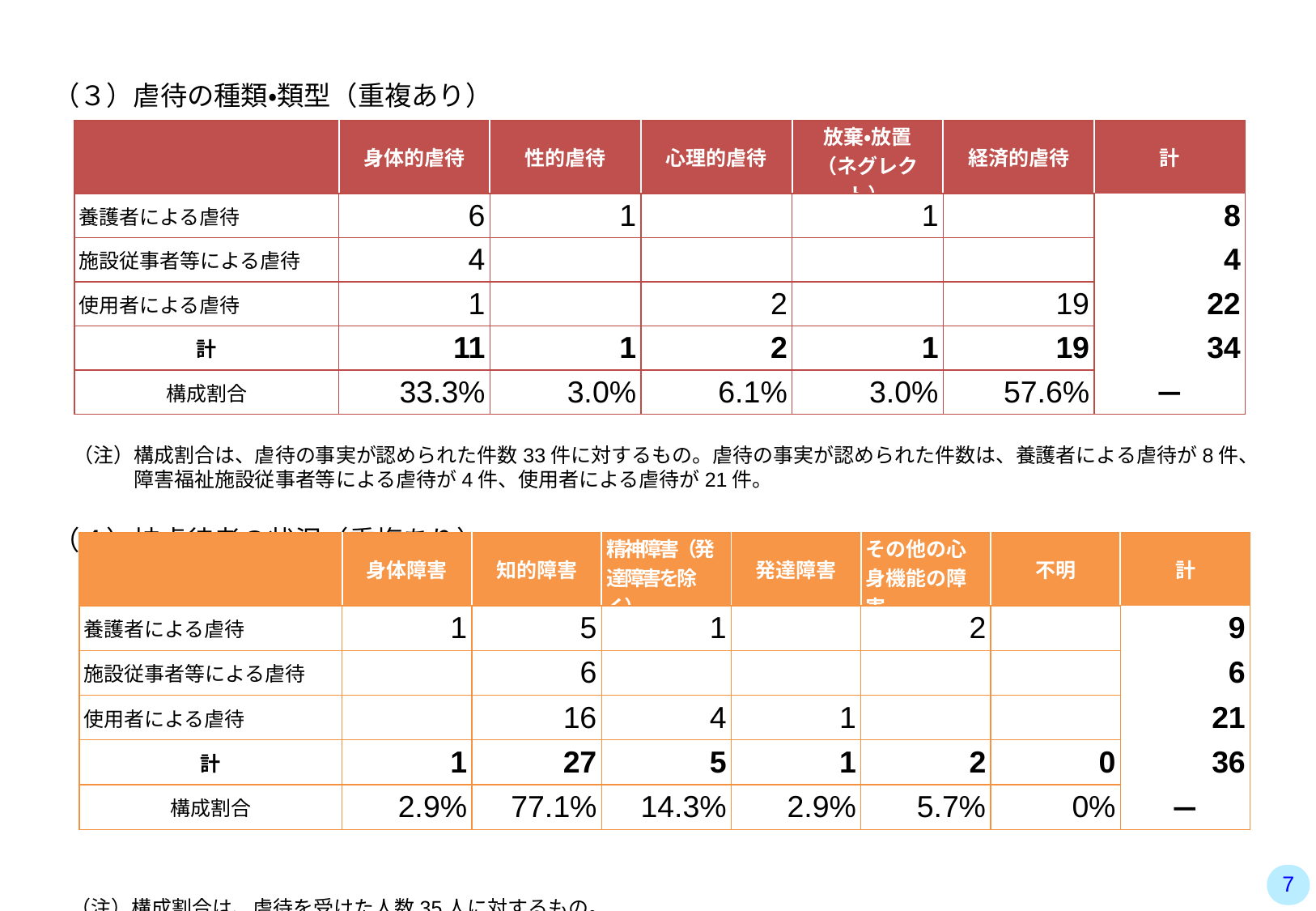

（３）虐待の種類・類型（重複あり）　　　　　　　　　　　　　　　　　　　　　　　　　　　　　　　　　                   　　（単位：件）

　（注）構成割合は、虐待の事実が認められた件数33件に対するもの。虐待の事実が認められた件数は、養護者による虐待が8件、
　　　　障害福祉施設従事者等による虐待が4件、使用者による虐待が21件。

（４）被虐待者の状況（重複あり） 　　　　　　　　　　　　　　　　　　　　　　　　　　　　　　　　　　　　　　　　（単位：人）

   （注）構成割合は、虐待を受けた人数35人に対するもの。
|  | 身体的虐待 | 性的虐待 | 心理的虐待 | 放棄・放置 （ネグレクト） | 経済的虐待 | 計 |
| --- | --- | --- | --- | --- | --- | --- |
| 養護者による虐待 | 6 | 1 |  | 1 |  | 8 |
| 施設従事者等による虐待 | 4 |  |  |  |  | 4 |
| 使用者による虐待 | 1 |  | 2 |  | 19 | 22 |
| 計 | 11 | 1 | 2 | 1 | 19 | 34 |
| 構成割合 | 33.3% | 3.0% | 6.1% | 3.0% | 57.6% | － |
|  | 身体障害 | 知的障害 | 精神障害（発達障害を除く） | 発達障害 | その他の心身機能の障害 | 不明 | 計 |
| --- | --- | --- | --- | --- | --- | --- | --- |
| 養護者による虐待 | 1 | 5 | 1 |  | 2 |  | 9 |
| 施設従事者等による虐待 |  | 6 |  |  |  |  | 6 |
| 使用者による虐待 |  | 16 | 4 | 1 |  |  | 21 |
| 計 | 1 | 27 | 5 | 1 | 2 | 0 | 36 |
| 構成割合 | 2.9% | 77.1% | 14.3% | 2.9% | 5.7% | 0% | － |
7